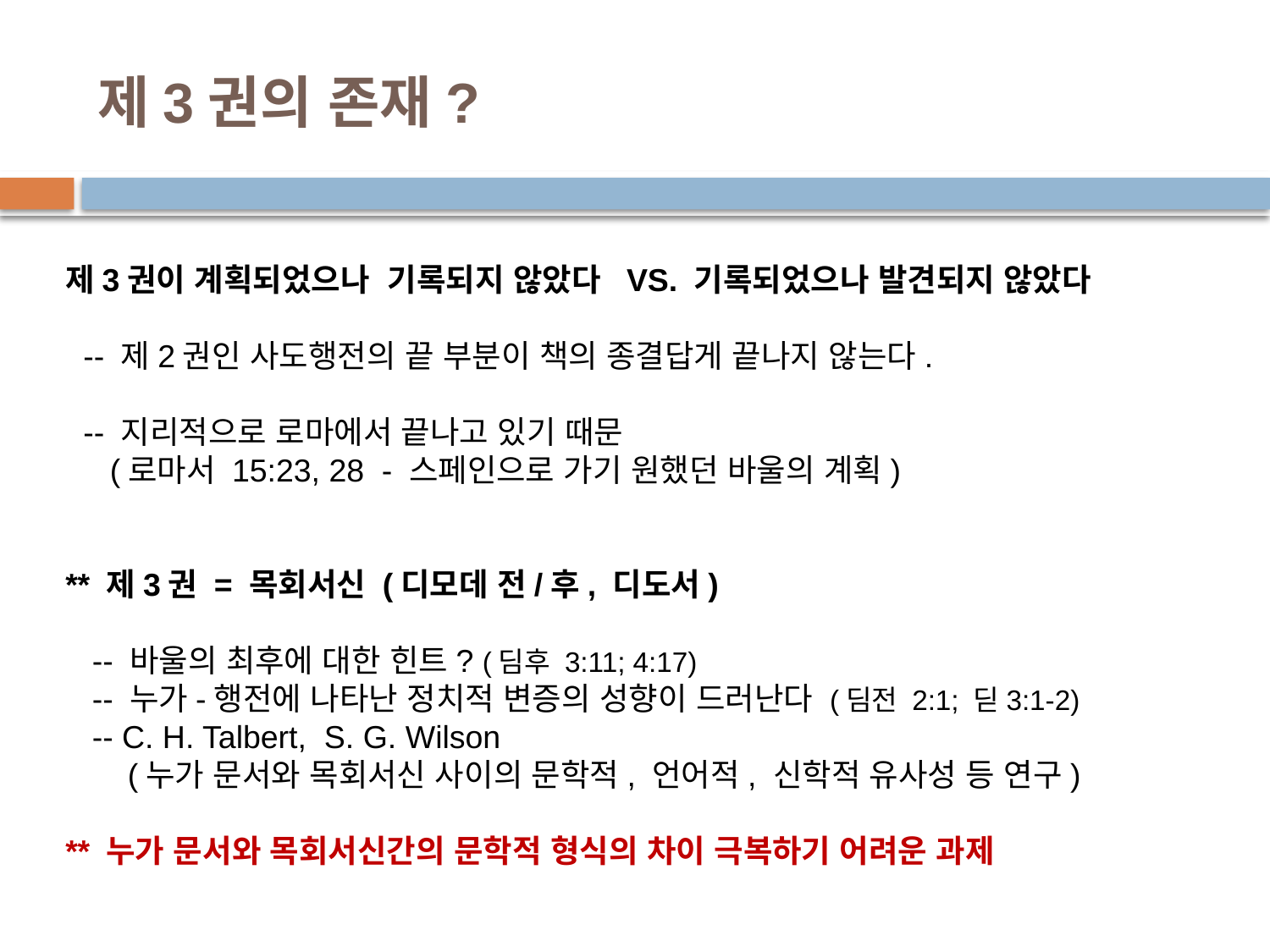

# 제3권의 존재?
제3권이 계획되었으나  기록되지 않았다  VS. 기록되었으나 발견되지 않았다

  -- 제2권인 사도행전의 끝 부분이 책의 종결답게 끝나지 않는다.

  -- 지리적으로 로마에서 끝나고 있기 때문
     (로마서 15:23, 28  - 스페인으로 가기 원했던 바울의 계획)

** 제3권 = 목회서신 (디모데 전/후, 디도서)

   -- 바울의 최후에 대한 힌트? (딤후 3:11; 4:17)
   -- 누가-행전에 나타난 정치적 변증의 성향이 드러난다 (딤전 2:1; 딛3:1-2)
   -- C. H. Talbert,  S. G. Wilson
       (누가 문서와 목회서신 사이의 문학적, 언어적, 신학적 유사성 등 연구)

** 누가 문서와 목회서신간의 문학적 형식의 차이 극복하기 어려운 과제